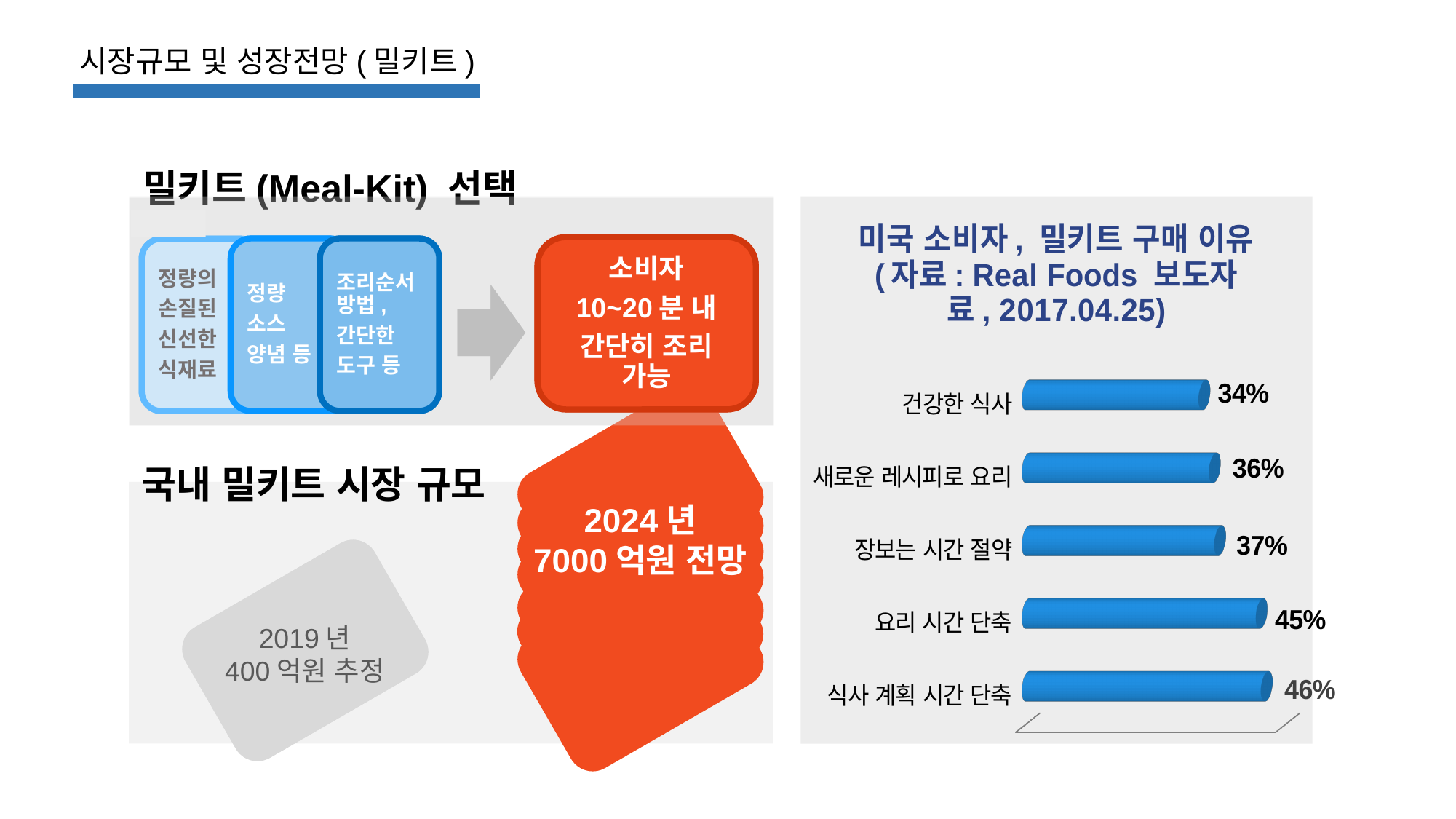

시장규모 및 성장전망(밀키트)

밀키트(Meal-Kit) 선택

[unsupported chart]

소비자
10~20분 내
간단히 조리 가능
정량
소스
양념 등
조리순서 방법,
간단한
도구 등
정량의
손질된
신선한
식재료

2024년
7000억원 전망

2019년
400억원 추정

소비자
10~20분 내
간단히 조리 가능
정량
소스
양념 등
조리순서 방법,
간단한
도구 등
정량의
손질된
신선한
식재료

국내 밀키트 시장 규모

2024년
7000억원 전망

2019년
400억원 추정